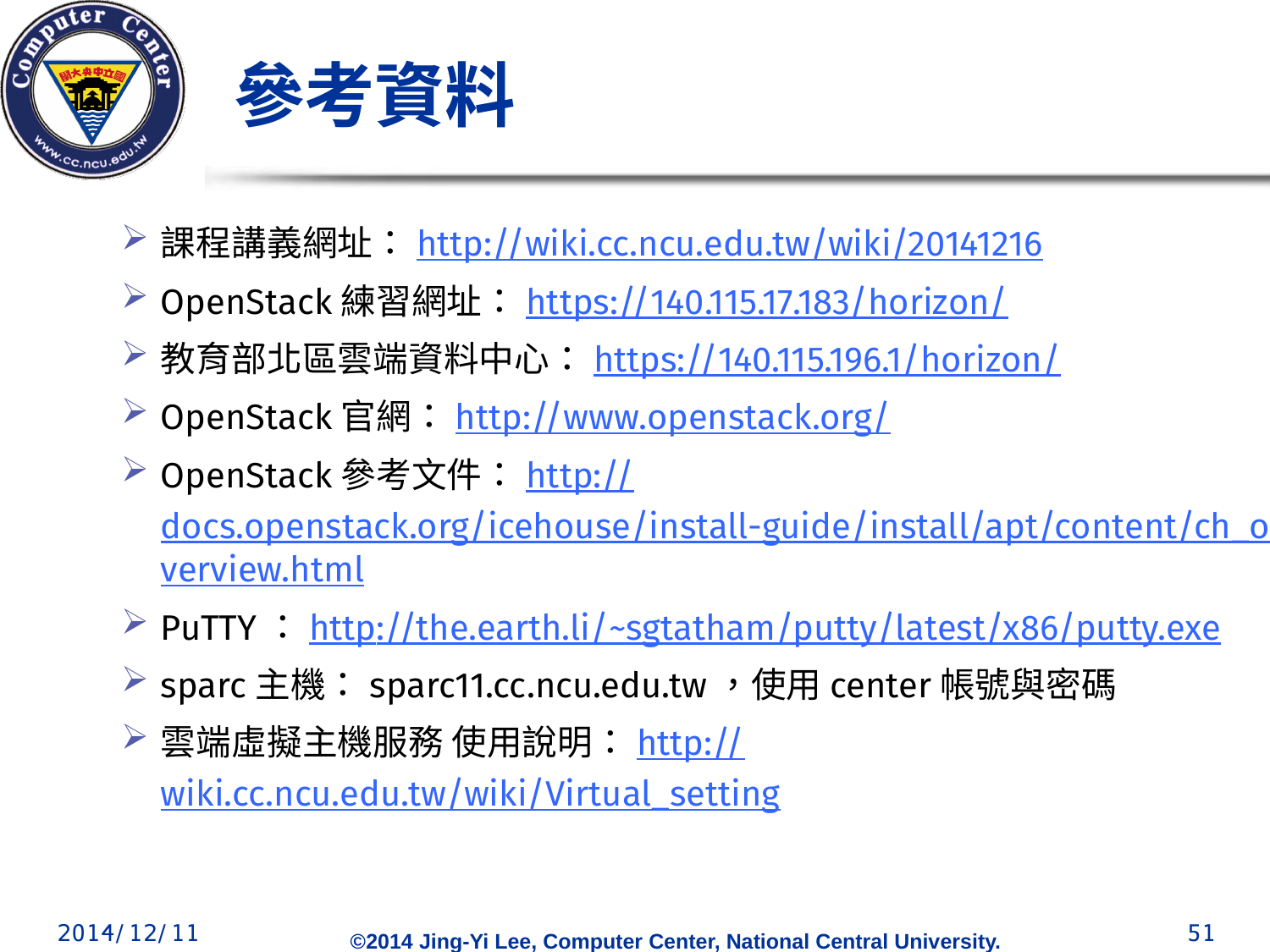

# 參考資料
課程講義網址：http://wiki.cc.ncu.edu.tw/wiki/20141216
OpenStack練習網址：https://140.115.17.183/horizon/
教育部北區雲端資料中心：https://140.115.196.1/horizon/
OpenStack官網：http://www.openstack.org/
OpenStack參考文件：http://docs.openstack.org/icehouse/install-guide/install/apt/content/ch_overview.html
PuTTY：http://the.earth.li/~sgtatham/putty/latest/x86/putty.exe
sparc主機：sparc11.cc.ncu.edu.tw，使用center帳號與密碼
雲端虛擬主機服務 使用說明：http://wiki.cc.ncu.edu.tw/wiki/Virtual_setting
2014/12/11
51